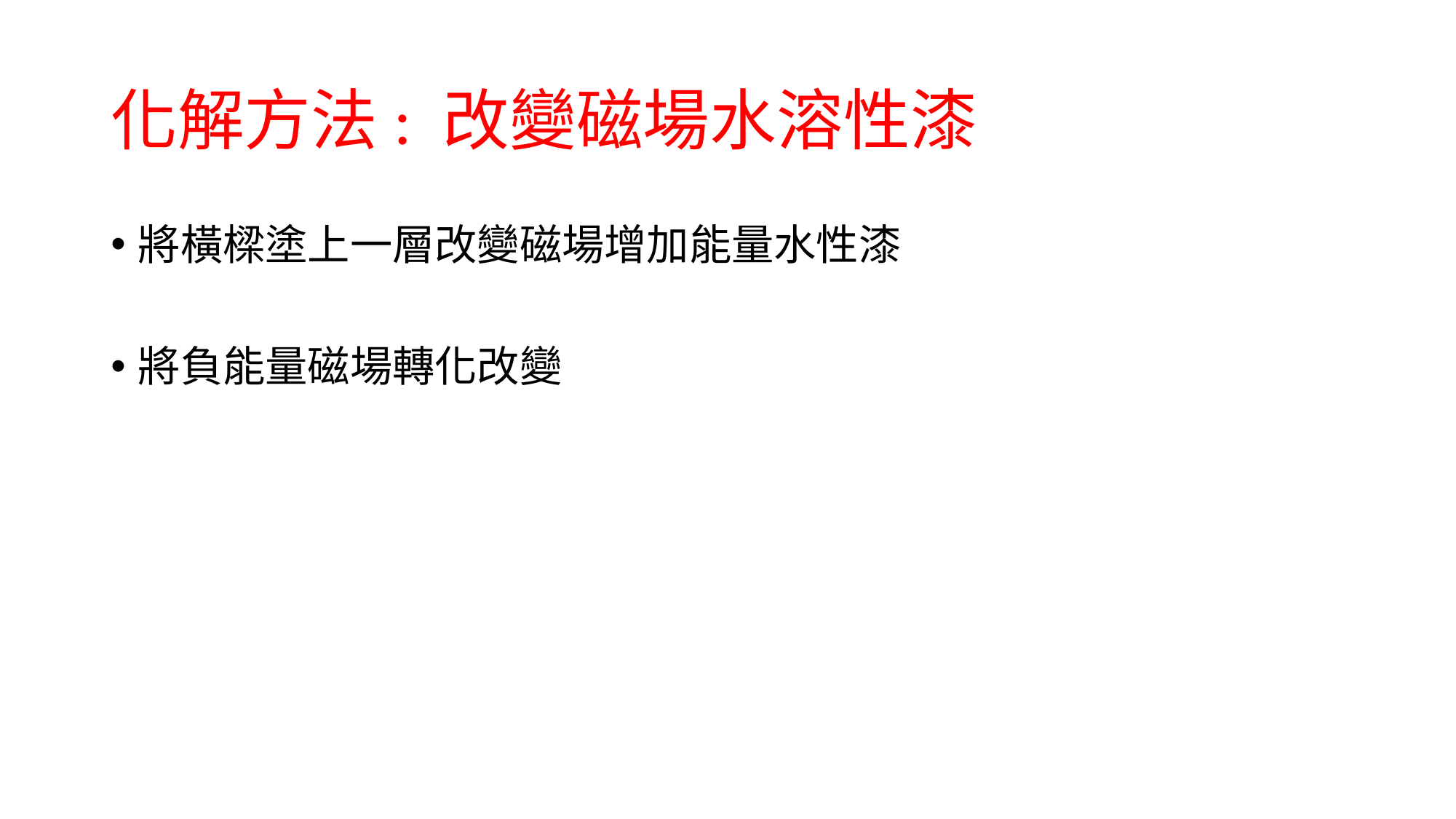

# 化解方法: 改變磁場水溶性漆
將橫樑塗上一層改變磁場增加能量水性漆

將負能量磁場轉化改變